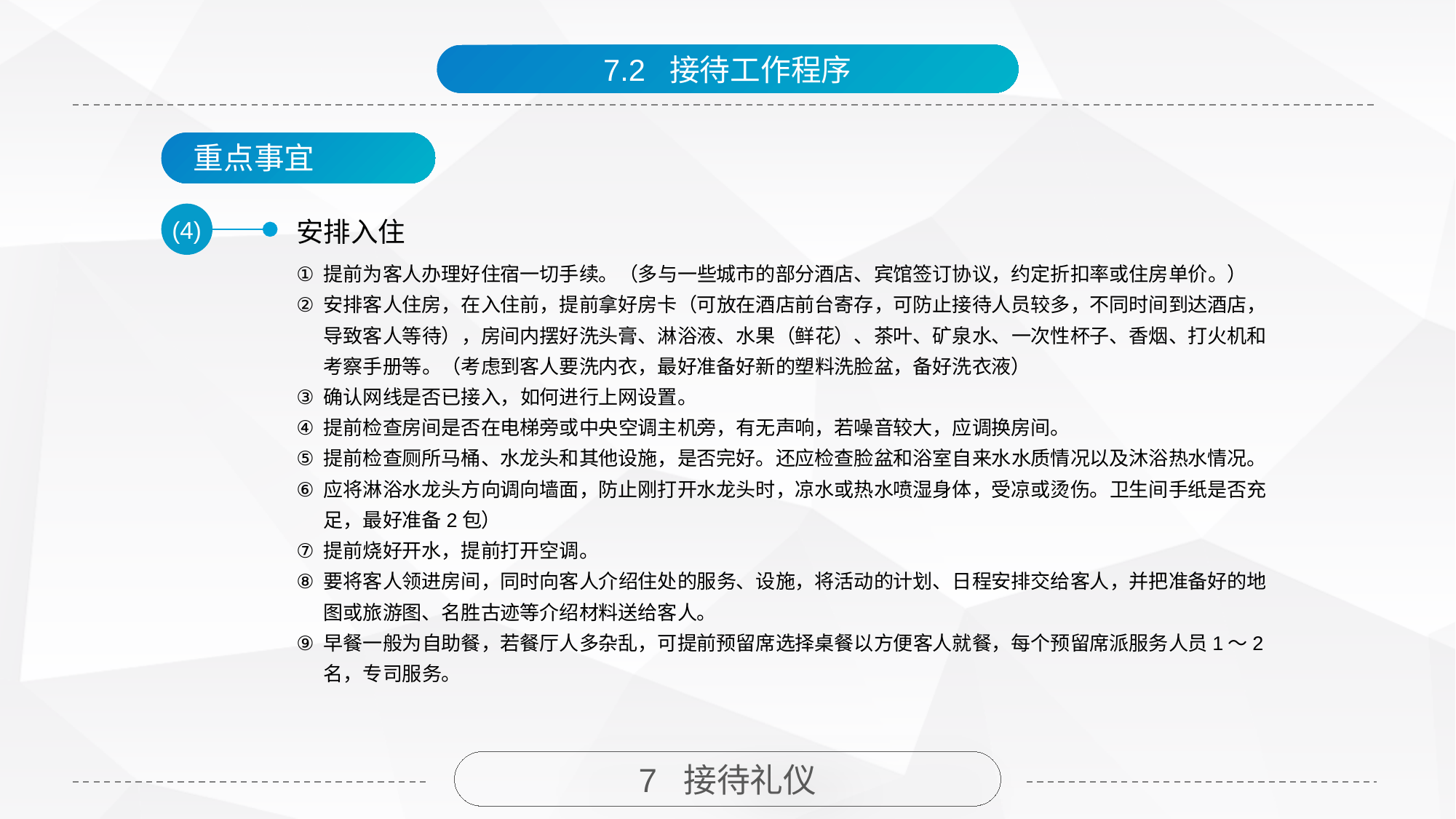

7.2  接待工作程序

重点事宜
安排入住
(4)
提前为客人办理好住宿一切手续。（多与一些城市的部分酒店、宾馆签订协议，约定折扣率或住房单价。）
安排客人住房，在入住前，提前拿好房卡（可放在酒店前台寄存，可防止接待人员较多，不同时间到达酒店，导致客人等待），房间内摆好洗头膏、淋浴液、水果（鲜花）、茶叶、矿泉水、一次性杯子、香烟、打火机和考察手册等。（考虑到客人要洗内衣，最好准备好新的塑料洗脸盆，备好洗衣液）
确认网线是否已接入，如何进行上网设置。
提前检查房间是否在电梯旁或中央空调主机旁，有无声响，若噪音较大，应调换房间。
提前检查厕所马桶、水龙头和其他设施，是否完好。还应检查脸盆和浴室自来水水质情况以及沐浴热水情况。
应将淋浴水龙头方向调向墙面，防止刚打开水龙头时，凉水或热水喷湿身体，受凉或烫伤。卫生间手纸是否充足，最好准备2包）
提前烧好开水，提前打开空调。
要将客人领进房间，同时向客人介绍住处的服务、设施，将活动的计划、日程安排交给客人，并把准备好的地图或旅游图、名胜古迹等介绍材料送给客人。
早餐一般为自助餐，若餐厅人多杂乱，可提前预留席选择桌餐以方便客人就餐，每个预留席派服务人员1～2名，专司服务。
7  接待礼仪